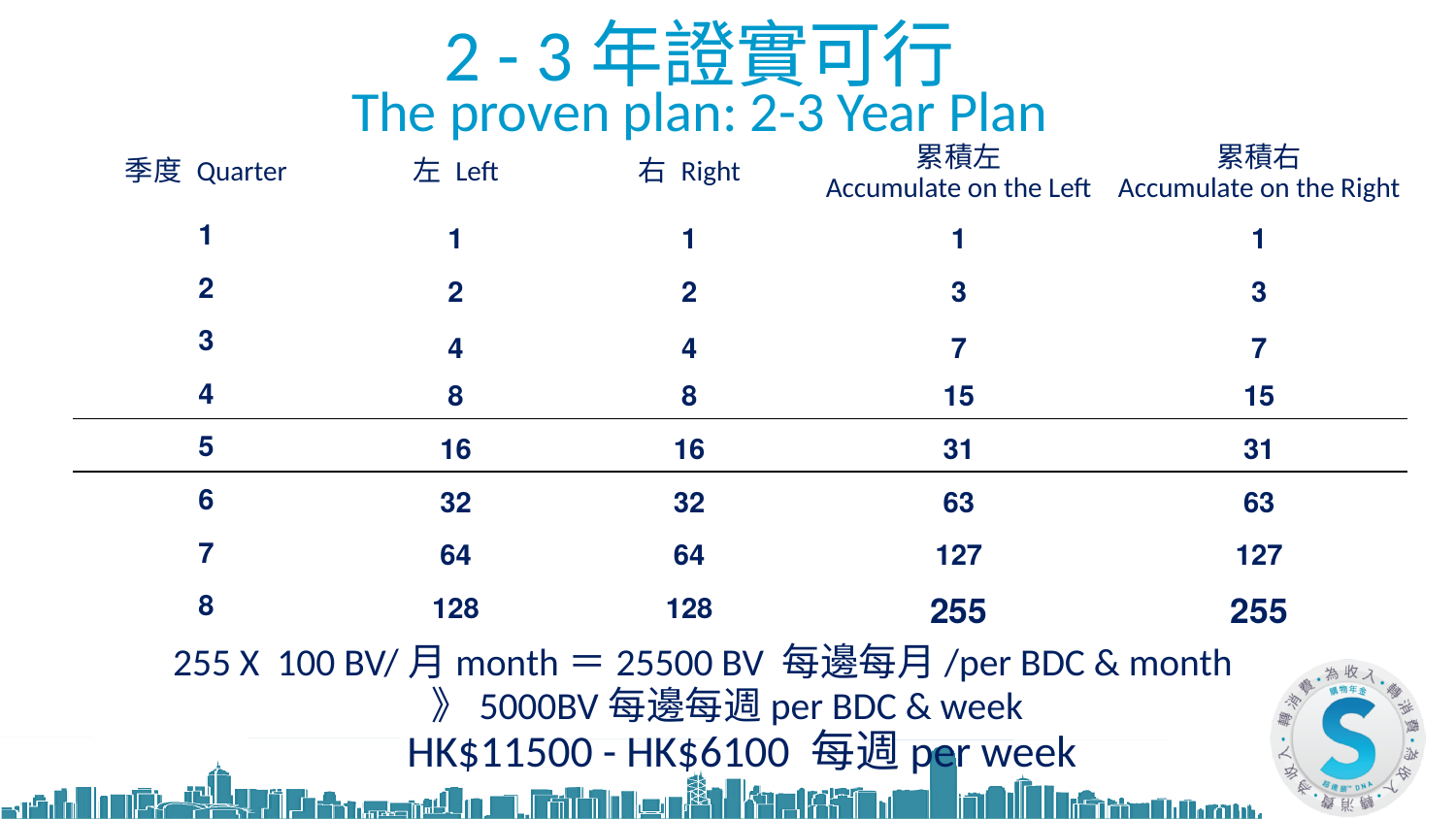

2 - 3年證實可行
The proven plan: 2-3 Year Plan
| 季度 Quarter | 左 Left | 右 Right | 累積左 Accumulate on the Left | 累積右 Accumulate on the Right |
| --- | --- | --- | --- | --- |
| 1 |  |  |  |  |
| 2 |  |  |  |  |
| 3 |  |  |  |  |
| 4 |  |  |  |  |
| 5 |  |  |  |  |
| 6 |  |  |  |  |
| 7 |  |  |  |  |
| 8 |  |  |  |  |
| 1 | 1 | 1 | 1 |
| --- | --- | --- | --- |
| 2 | 2 | 3 | 3 |
| --- | --- | --- | --- |
| 4 | 4 | 7 | 7 |
| --- | --- | --- | --- |
| 8 | 8 | 15 | 15 |
| --- | --- | --- | --- |
| 16 | 16 | 31 | 31 |
| --- | --- | --- | --- |
| 32 | 32 | 63 | 63 |
| 64 | 64 | 127 | 127 |
| 128 | 128 | 255 | 255 |
255 X  100 BV/月month＝25500 BV 每邊每月/per BDC & month
》5000BV每邊每週per BDC & week
HK$11500 - HK$6100 每週per week